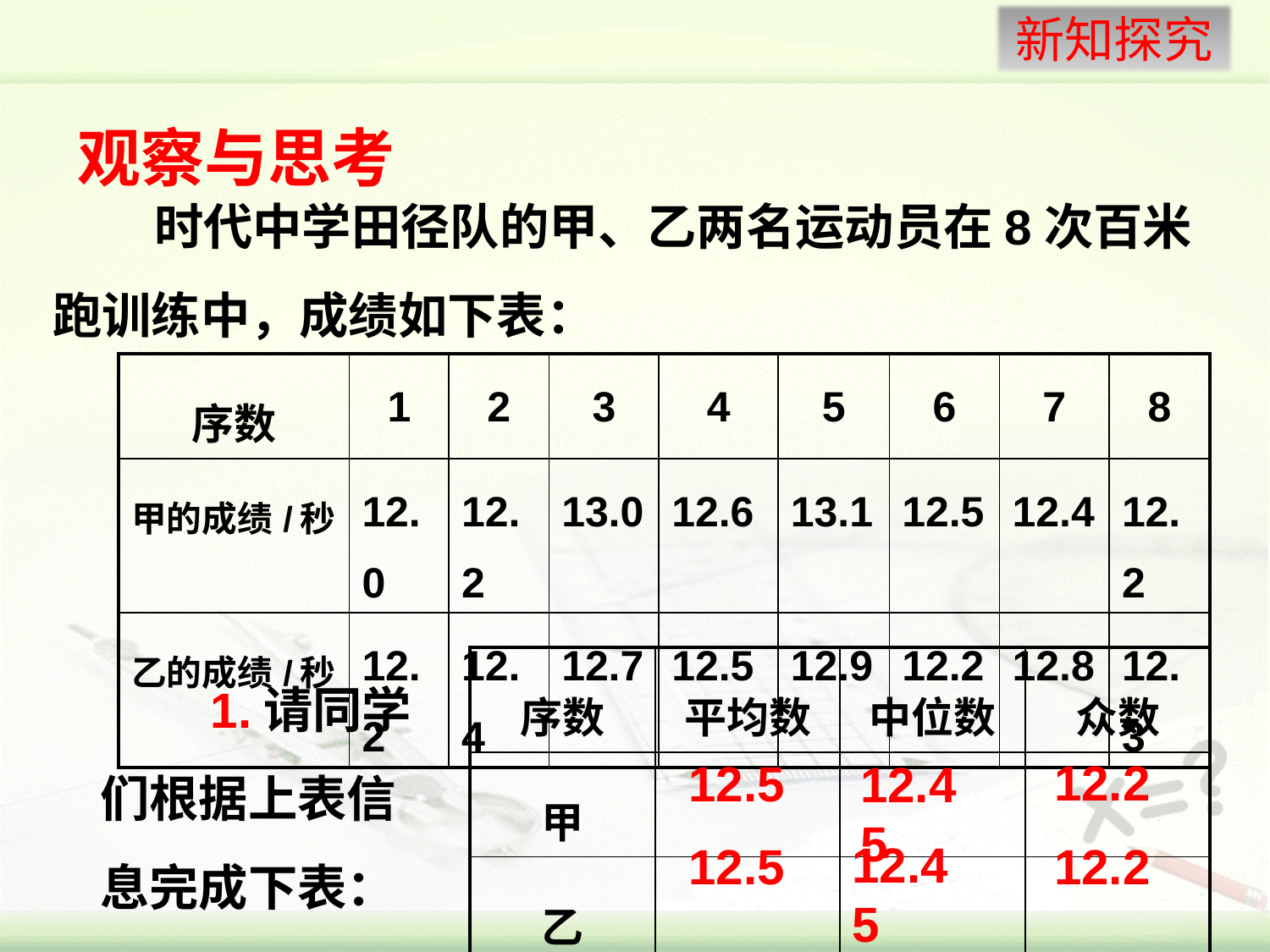

观察与思考
        时代中学田径队的甲、乙两名运动员在8次百米跑训练中，成绩如下表：

| 序数 | 1 | 2 | 3 | 4 | 5 | 6 | 7 | 8 |
| --- | --- | --- | --- | --- | --- | --- | --- | --- |
| 甲的成绩/秒 | 12.0 | 12.2 | 13.0 | 12.6 | 13.1 | 12.5 | 12.4 | 12.2 |
| 乙的成绩/秒 | 12.2 | 12.4 | 12.7 | 12.5 | 12.9 | 12.2 | 12.8 | 12.3 |
        1.请同学们根据上表信息完成下表：
| 序数 | 平均数 | 中位数 | 众数 |
| --- | --- | --- | --- |
| 甲 |  |  |  |
| 乙 |  |  |  |
12.2
12.5
12.45
12.45
12.2
12.5